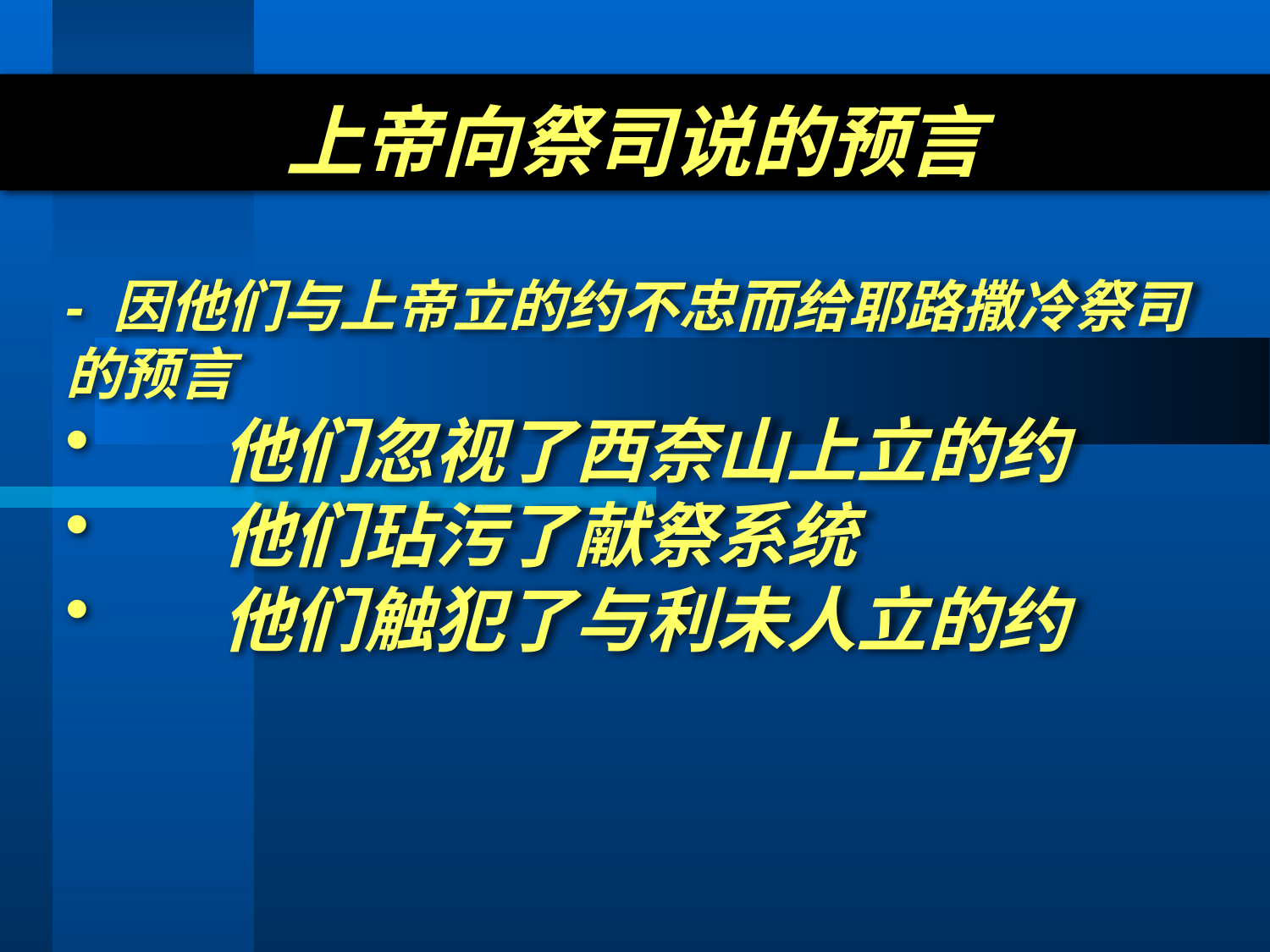

# 上帝向祭司说的预言
- 因他们与上帝立的约不忠而给耶路撒冷祭司的预言
	他们忽视了西奈山上立的约
	他们玷污了献祭系统
	他们触犯了与利未人立的约